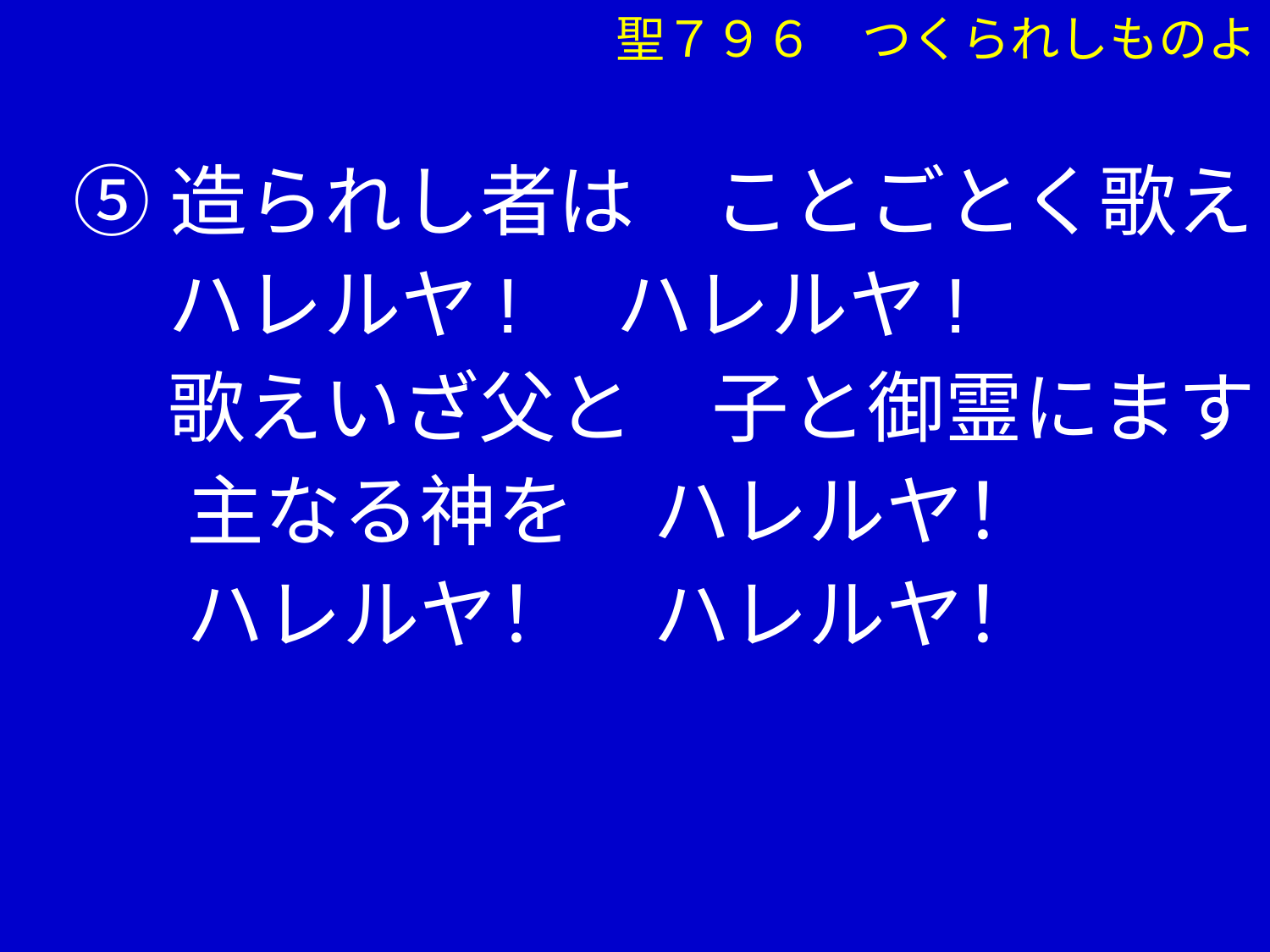

聖７９６　つくられしものよ

⑤造られし者は　ことごとく歌え
　 ハレルヤ!　ハレルヤ!
　 歌えいざ父と　子と御霊にます
 　主なる神を　ハレルヤ！
 　ハレルヤ！　ハレルヤ！